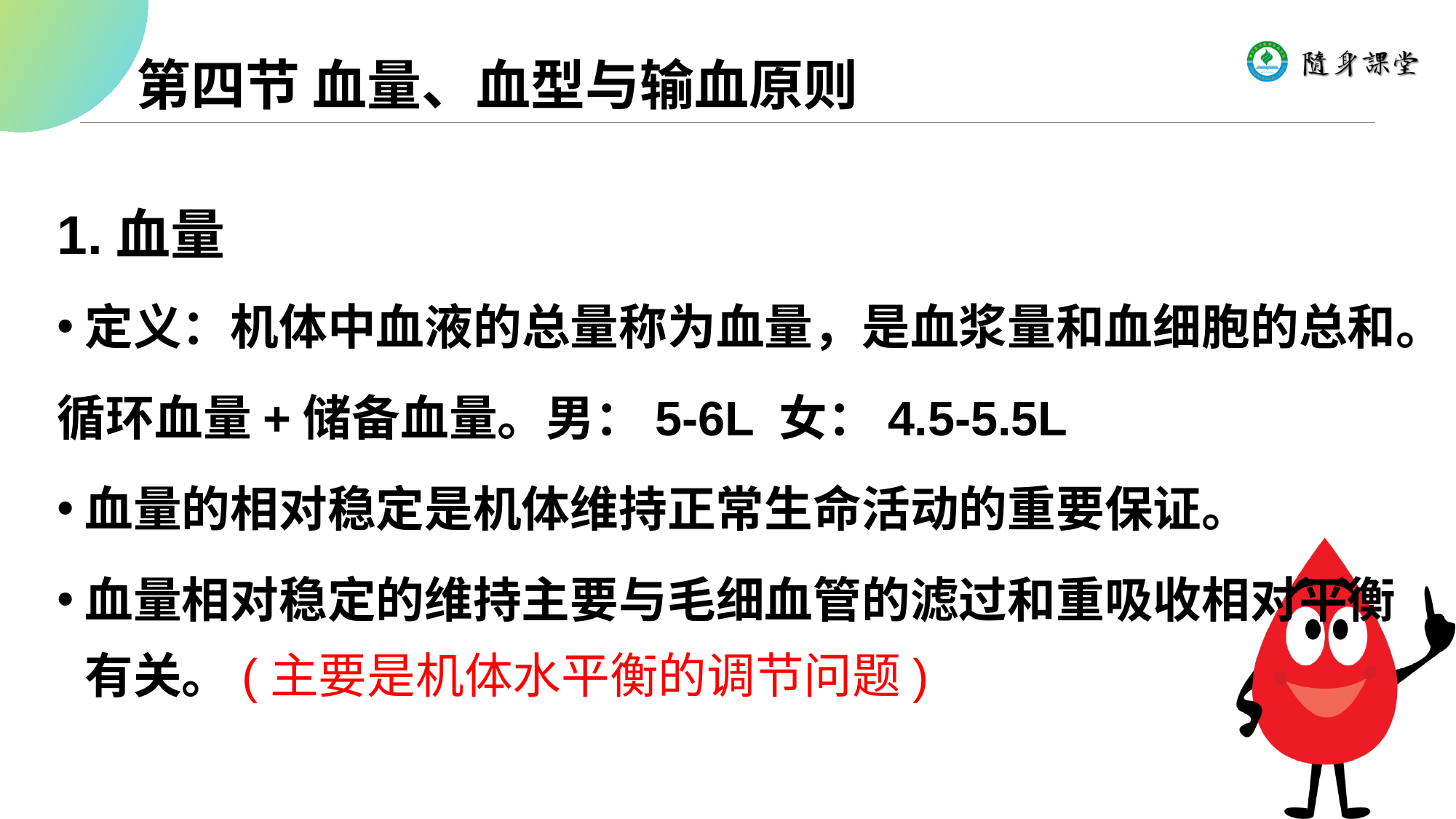

# 第四节 血量、血型与输血原则
1.血量
定义：机体中血液的总量称为血量，是血浆量和血细胞的总和。
循环血量+储备血量。男：5-6L 女：4.5-5.5L
血量的相对稳定是机体维持正常生命活动的重要保证。
血量相对稳定的维持主要与毛细血管的滤过和重吸收相对平衡有关。(主要是机体水平衡的调节问题)